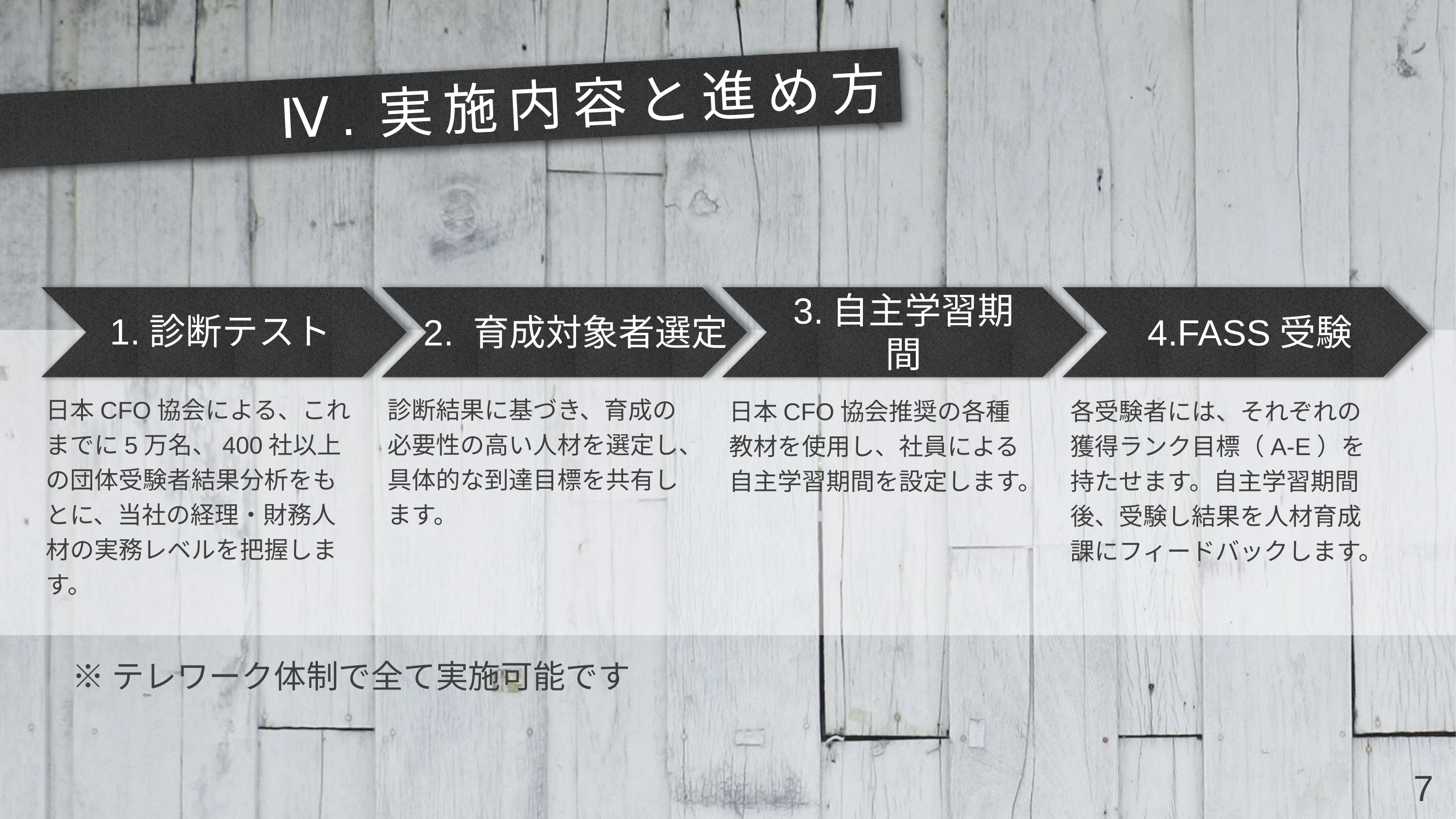

# Ⅳ.実施内容と進め方
1.診断テスト
2. 育成対象者選定
3.自主学習期間
4.FASS受験
日本CFO協会による、これまでに5万名、400社以上の団体受験者結果分析をもとに、当社の経理・財務人材の実務レベルを把握します。
診断結果に基づき、育成の必要性の高い人材を選定し、具体的な到達目標を共有します。
日本CFO協会推奨の各種教材を使用し、社員による自主学習期間を設定します。
各受験者には、それぞれの獲得ランク目標（A-E）を持たせます。自主学習期間後、受験し結果を人材育成課にフィードバックします。
※テレワーク体制で全て実施可能です
7